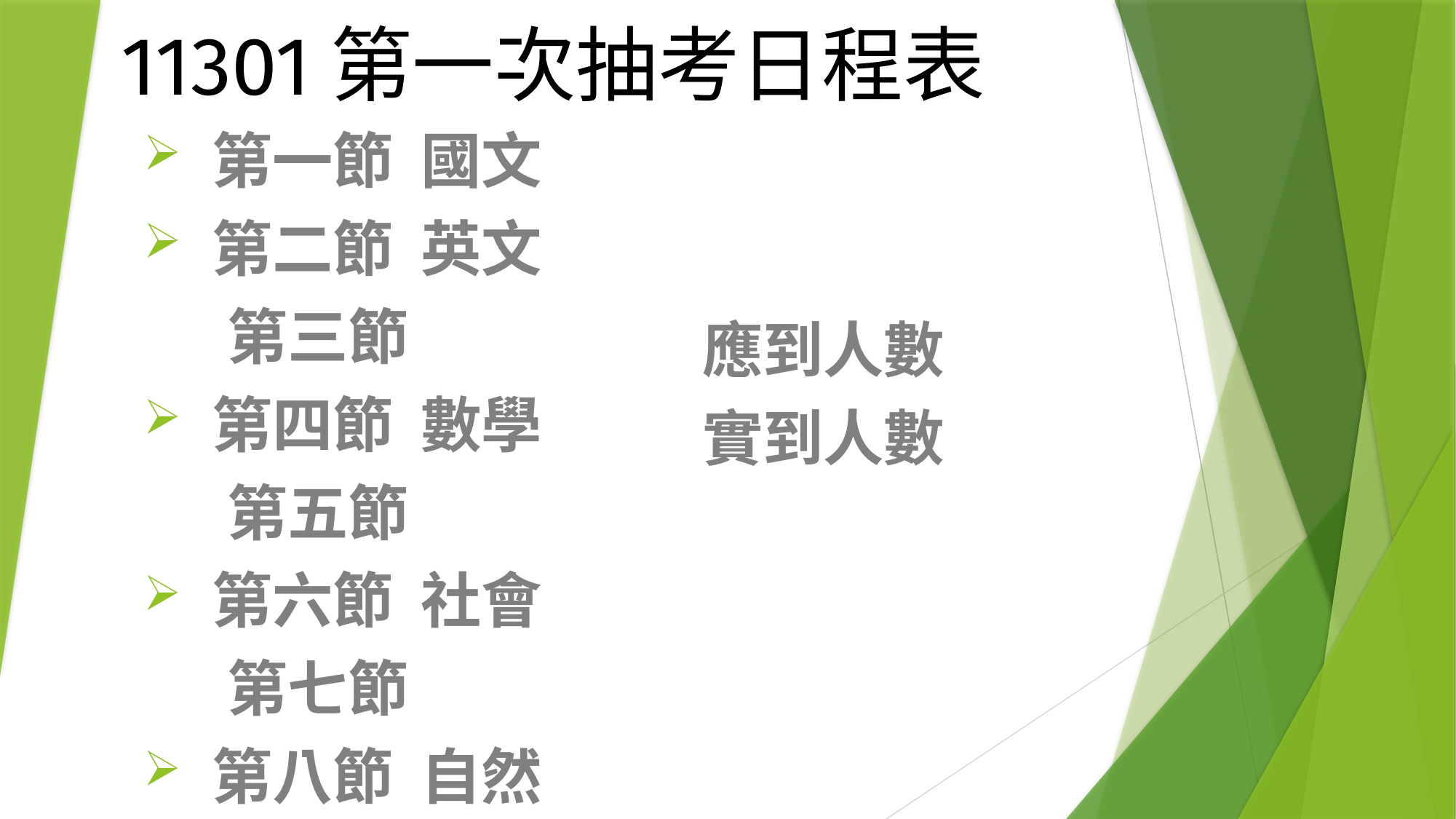

# 11301第一次抽考日程表
第一節  國文
第二節  英文
     第三節
第四節  數學
     第五節
第六節  社會
     第七節
第八節  自然
應到人數
實到人數